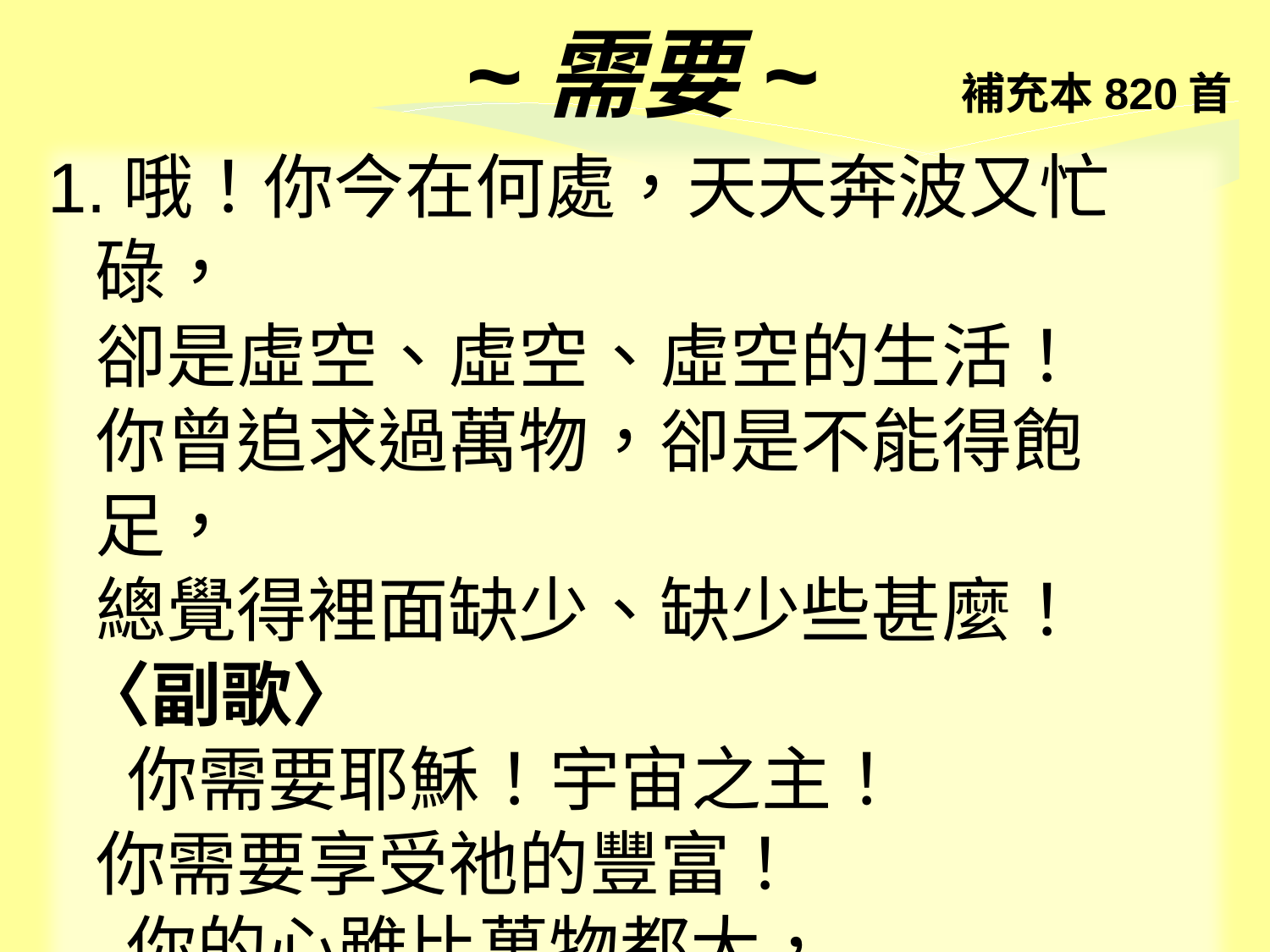

~需要~     補充本820首
1.哦！你今在何處，天天奔波又忙碌，
  卻是虛空、虛空、虛空的生活！
  你曾追求過萬物，卻是不能得飽足，
  總覺得裡面缺少、缺少些甚麼！
 〈副歌〉
  你需要耶穌！宇宙之主！
  你需要享受祂的豐富！
  你的心雖比萬物都大，
  祂卻能彀、能彀使你得著滿足！